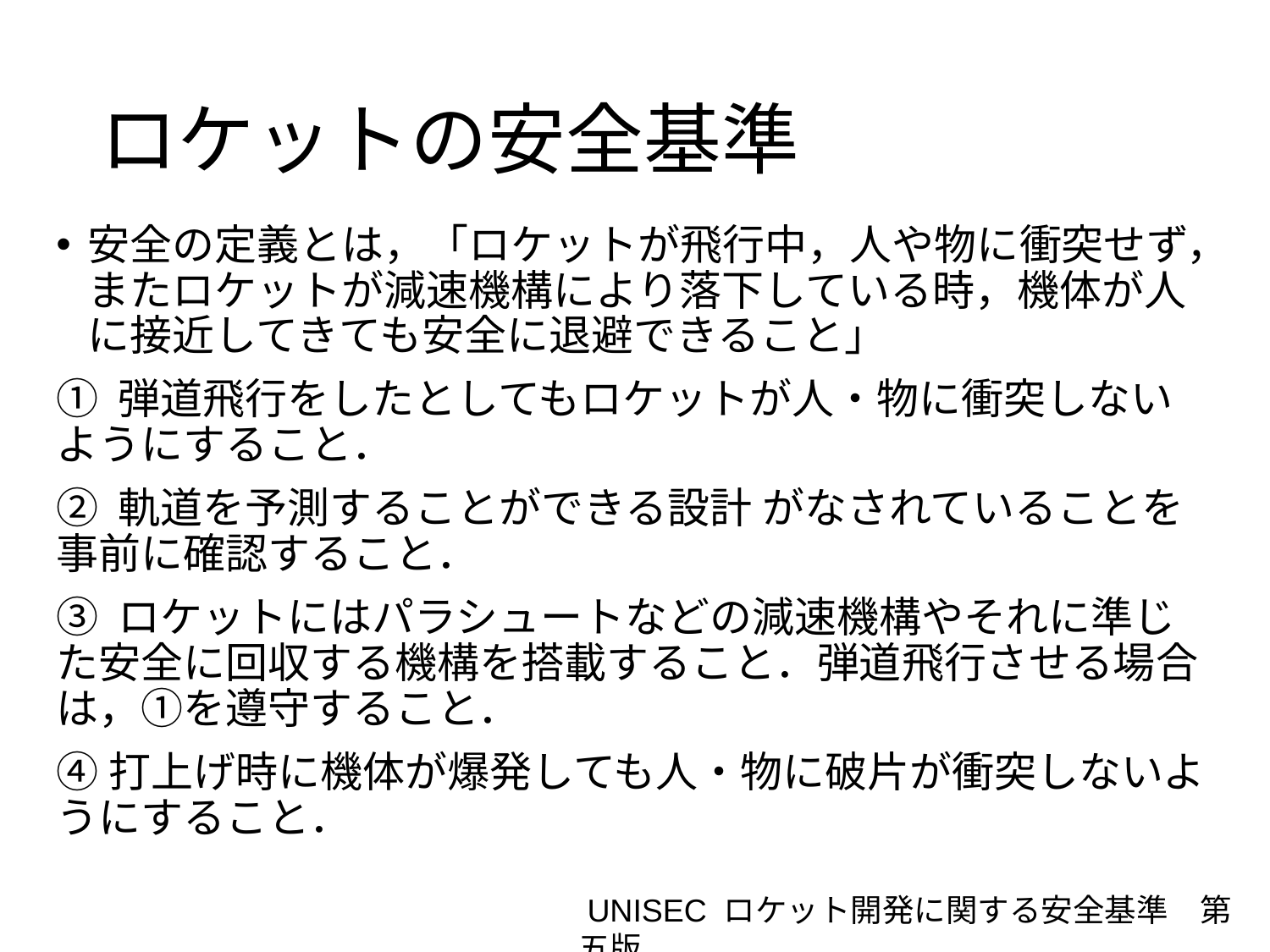

# ロケットの安全基準
安全の定義とは，「ロケットが飛行中，人や物に衝突せず，またロケットが減速機構により落下している時，機体が人に接近してきても安全に退避できること」
① 弾道飛行をしたとしてもロケットが人・物に衝突しないようにすること．
② 軌道を予測することができる設計 がなされていることを事前に確認すること．
③ ロケットにはパラシュートなどの減速機構やそれに準じた安全に回収する機構を搭載すること．弾道飛行させる場合は，①を遵守すること．
④打上げ時に機体が爆発しても人・物に破片が衝突しないようにすること．

 UNISEC ロケット開発に関する安全基準　第五版